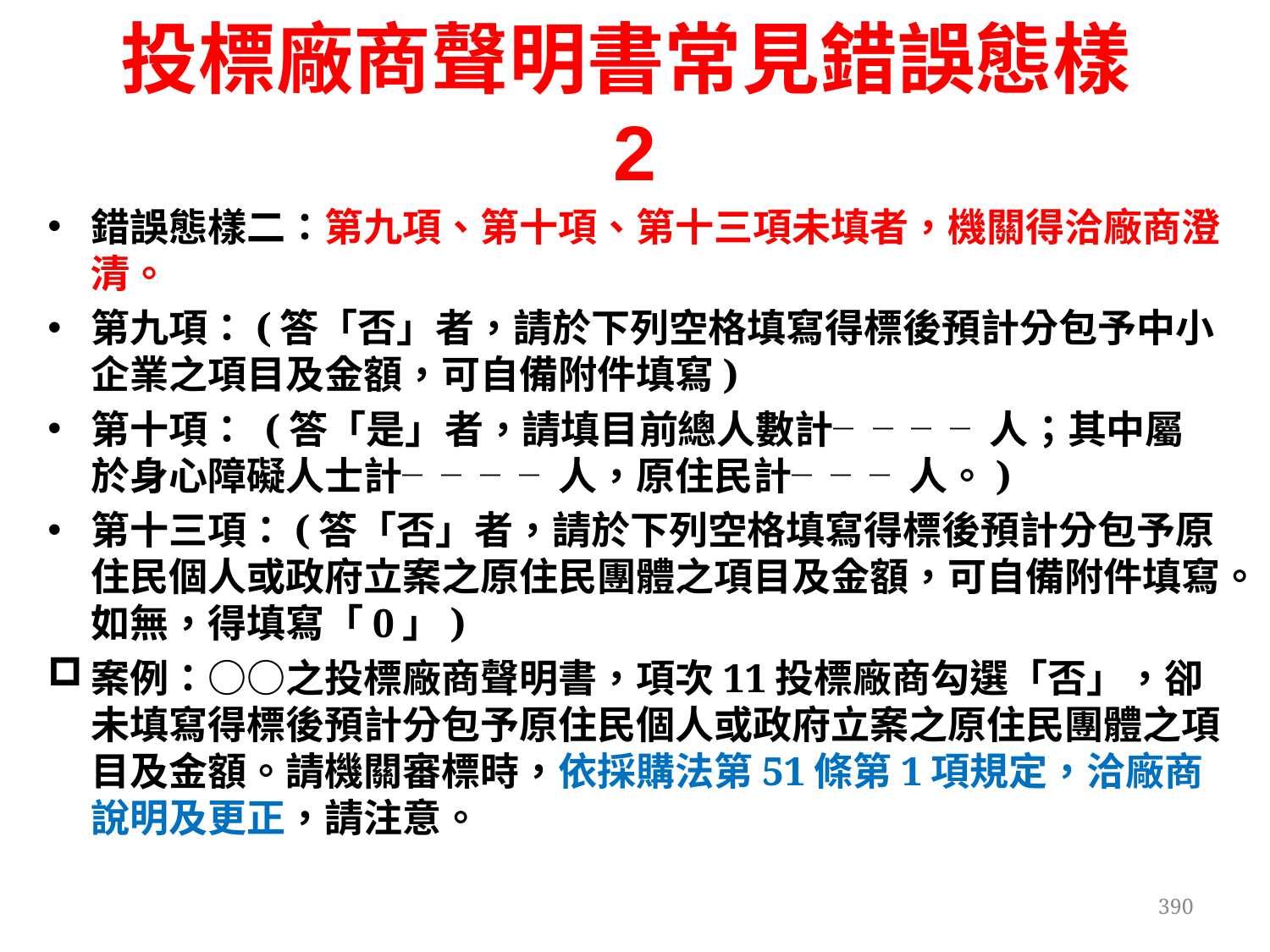

投標廠商聲明書常見錯誤態樣2
錯誤態樣二：第九項、第十項、第十三項未填者，機關得洽廠商澄清。
第九項：(答「否」者，請於下列空格填寫得標後預計分包予中小企業之項目及金額，可自備附件填寫)
第十項： (答「是」者，請填目前總人數計╴╴╴╴人；其中屬於身心障礙人士計╴╴╴╴人，原住民計╴╴╴人。)
第十三項：(答「否」者，請於下列空格填寫得標後預計分包予原住民個人或政府立案之原住民團體之項目及金額，可自備附件填寫。如無，得填寫「0」)
案例：○○之投標廠商聲明書，項次11投標廠商勾選「否」，卻未填寫得標後預計分包予原住民個人或政府立案之原住民團體之項目及金額。請機關審標時，依採購法第51條第1項規定，洽廠商說明及更正，請注意。
390